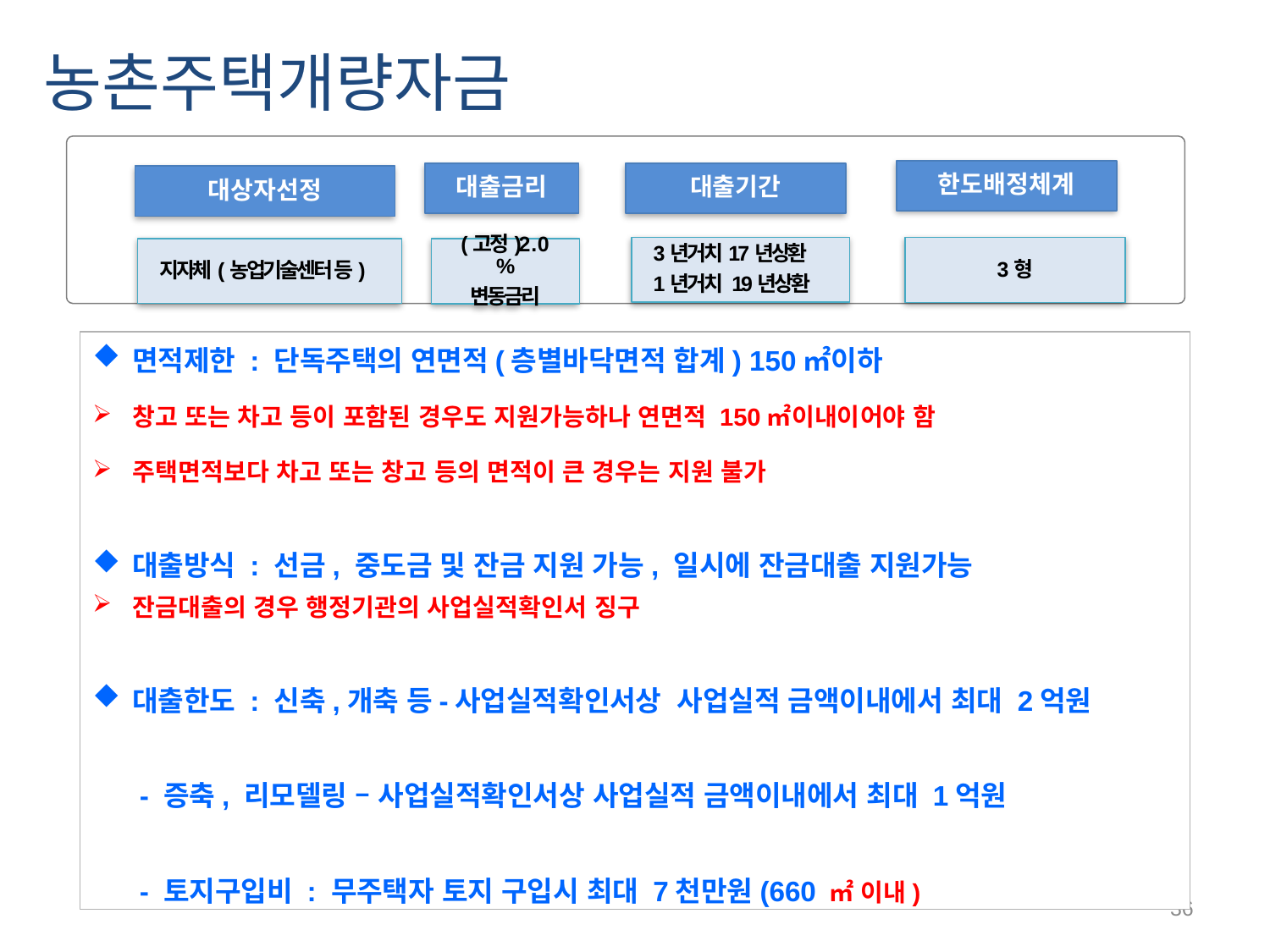

농촌주택개량자금

한도배정체계
대출금리
대출기간
대상자선정
3년거치17년상환
1년거치 19년상환
3형
(고정)2 . 0  %
변동금리
지자체(농업기술센터 등)
면적제한 : 단독주택의 연면적(층별바닥면적 합계) 150㎡이하
창고 또는 차고 등이 포함된 경우도 지원가능하나 연면적 150㎡이내이어야 함
주택면적보다 차고 또는 창고 등의 면적이 큰 경우는 지원 불가
대출방식 : 선금, 중도금 및 잔금 지원 가능, 일시에 잔금대출 지원가능
잔금대출의 경우 행정기관의 사업실적확인서 징구
대출한도 : 신축,개축 등-사업실적확인서상  사업실적 금액이내에서 최대 2억원
      - 증축, 리모델링 – 사업실적확인서상 사업실적 금액이내에서 최대 1억원
      - 토지구입비 : 무주택자 토지 구입시 최대 7천만원(660 ㎡ 이내)
36